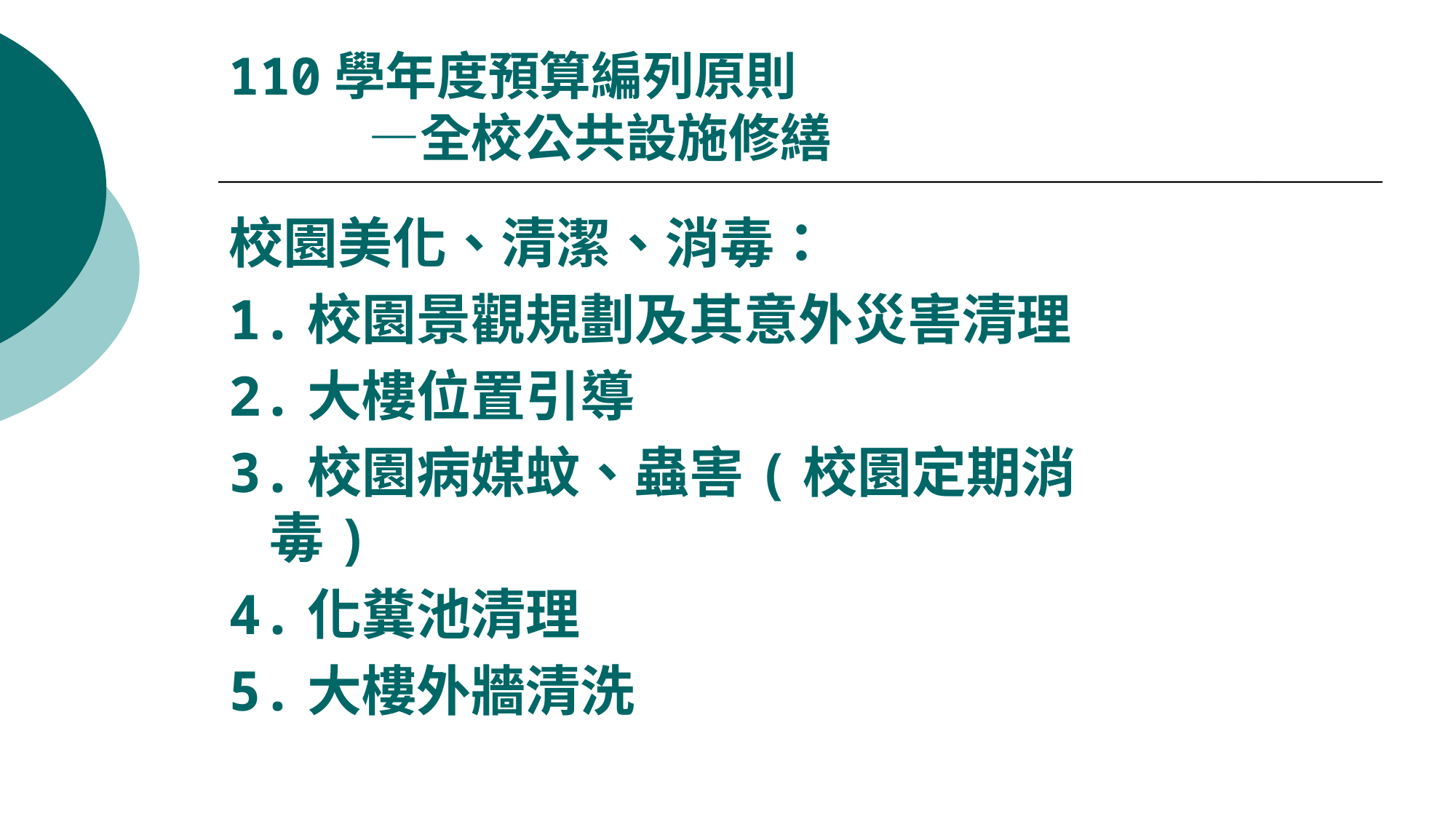

110學年度預算編列原則
            —全校公共設施修繕
校園美化、清潔、消毒：
1.校園景觀規劃及其意外災害清理
2.大樓位置引導
3.校園病媒蚊、蟲害(校園定期消毒)
4.化糞池清理
5.大樓外牆清洗